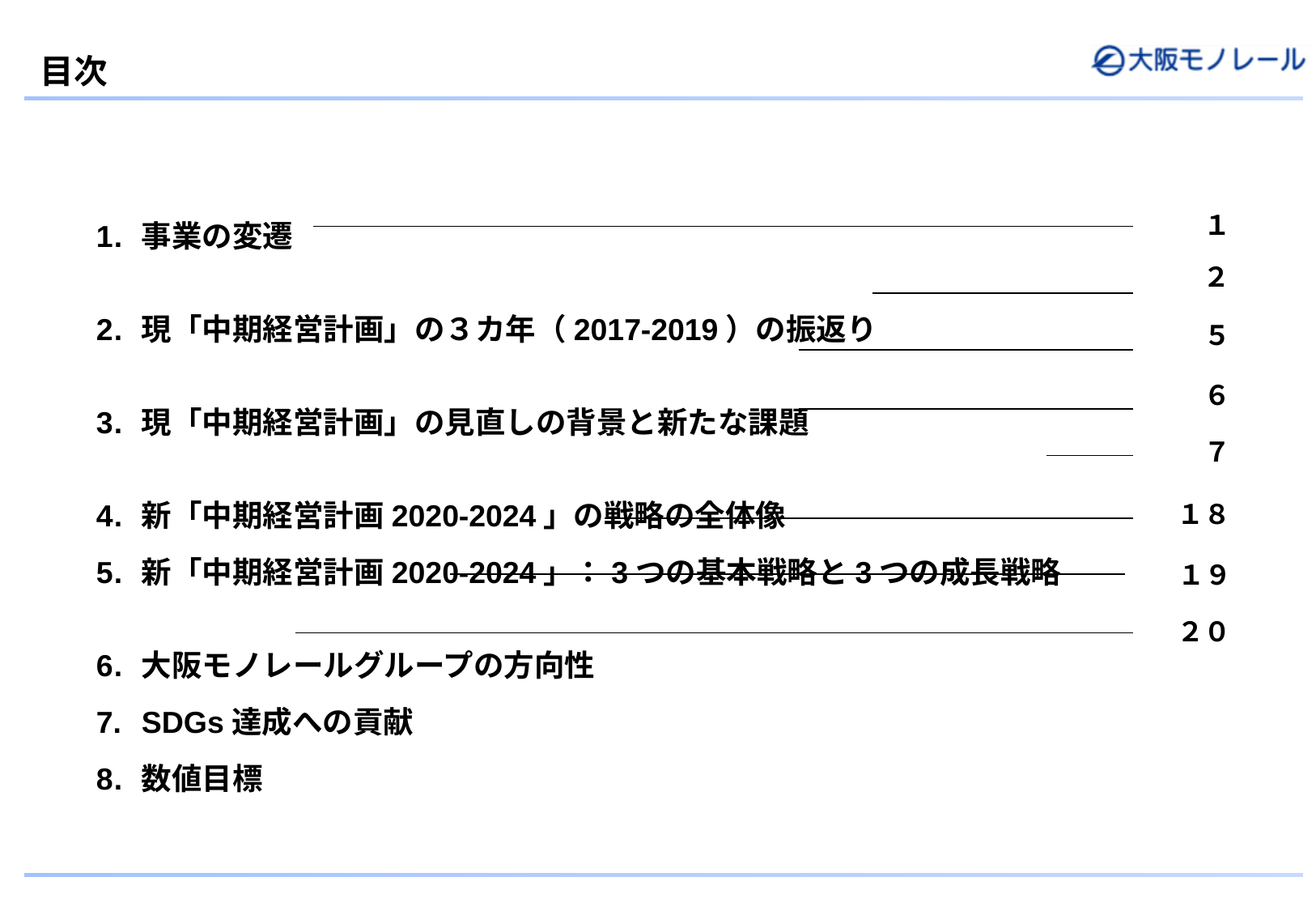

目次

事業の変遷
現「中期経営計画」の３カ年（2017-2019）の振返り
現「中期経営計画」の見直しの背景と新たな課題
新「中期経営計画2020-2024」の戦略の全体像
新「中期経営計画2020-2024」：3つの基本戦略と3つの成長戦略
大阪モノレールグループの方向性
SDGs達成への貢献
数値目標

１
２
５
６
７
１８
１９
２０